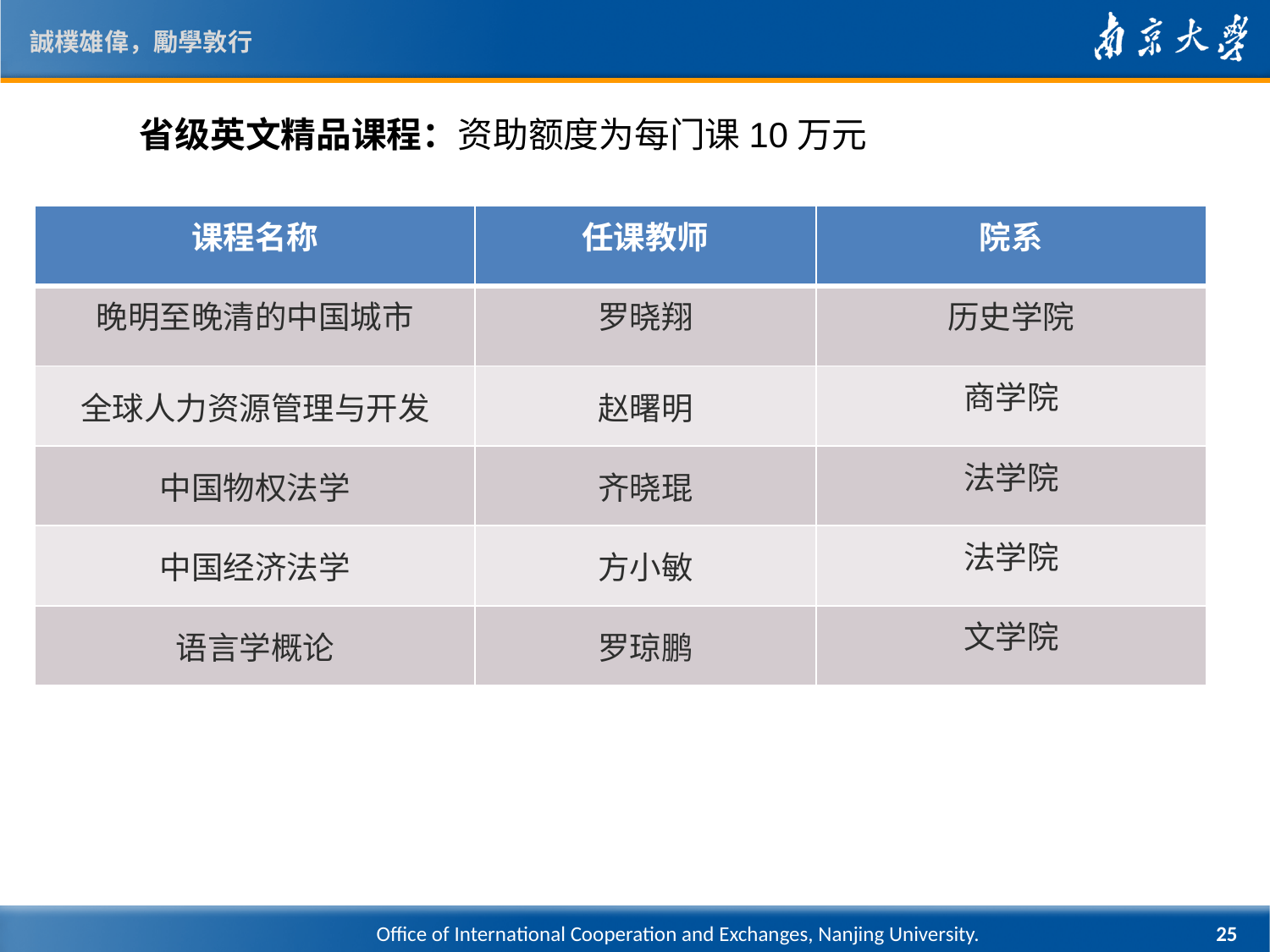

省级英文精品课程：资助额度为每门课10万元
| 课程名称 | 任课教师 | 院系 |
| --- | --- | --- |
| 晚明至晚清的中国城市 | 罗晓翔 | 历史学院 |
| 全球人力资源管理与开发 | 赵曙明 | 商学院 |
| 中国物权法学 | 齐晓琨 | 法学院 |
| 中国经济法学 | 方小敏 | 法学院 |
| 语言学概论 | 罗琼鹏 | 文学院 |